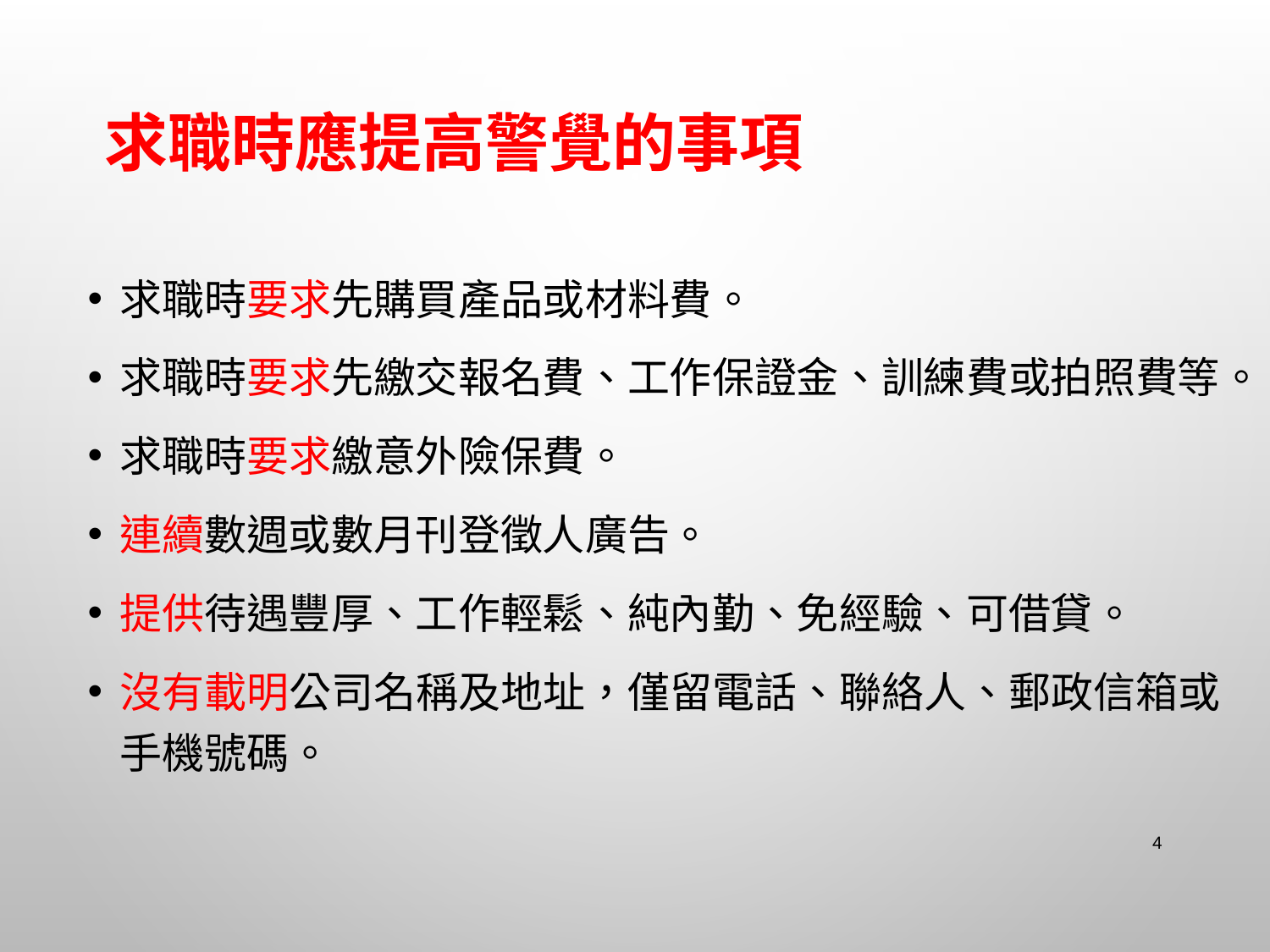

# 求職時應提高警覺的事項
求職時要求先購買產品或材料費。
求職時要求先繳交報名費、工作保證金、訓練費或拍照費等。
求職時要求繳意外險保費。
連續數週或數月刊登徵人廣告。
提供待遇豐厚、工作輕鬆、純內勤、免經驗、可借貸。
沒有載明公司名稱及地址，僅留電話、聯絡人、郵政信箱或手機號碼。
4